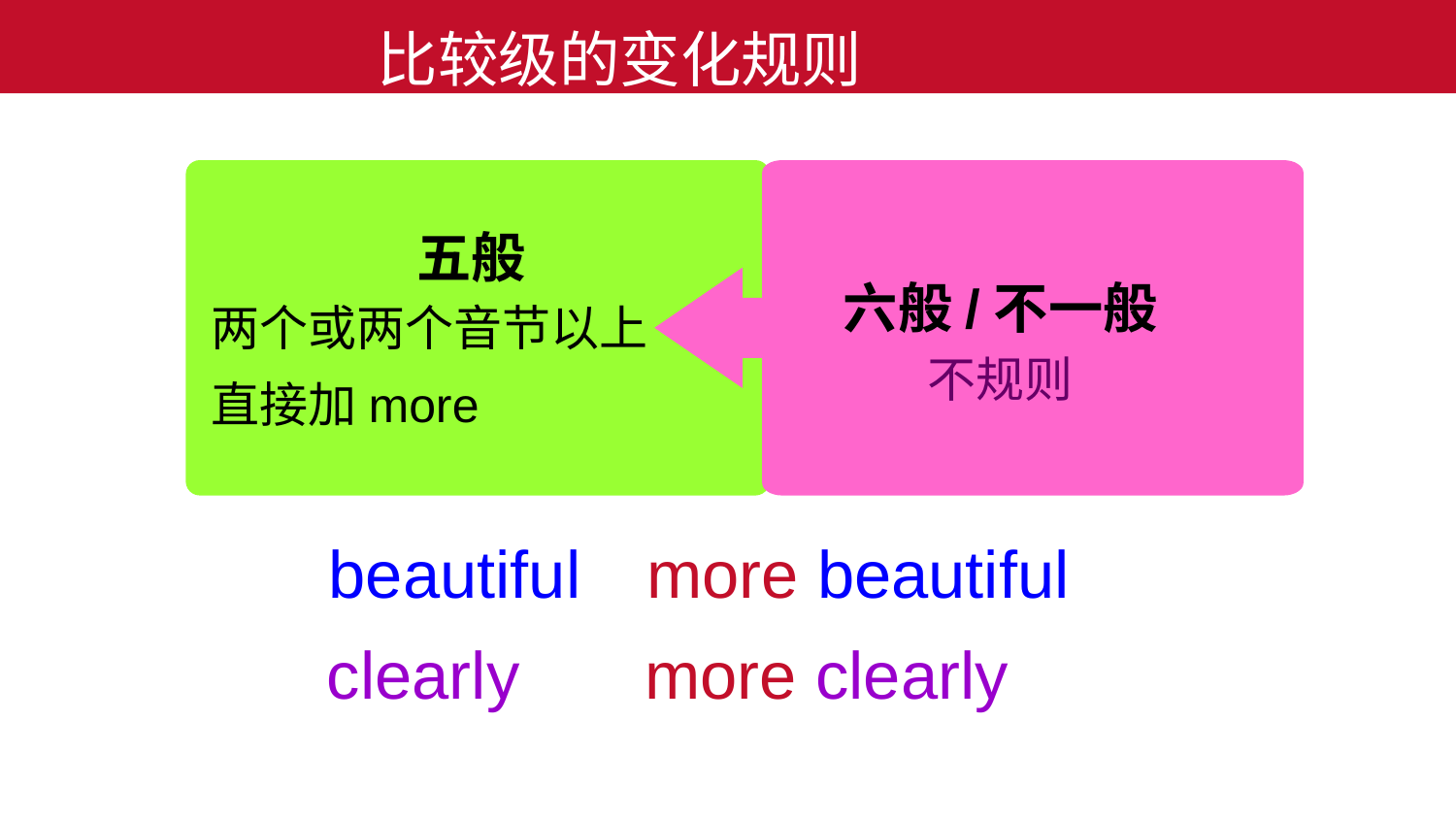

比较级的变化规则
五般
两个或两个音节以上
直接加more
六般/不一般
不规则
beautiful
more beautiful
clearly
more clearly